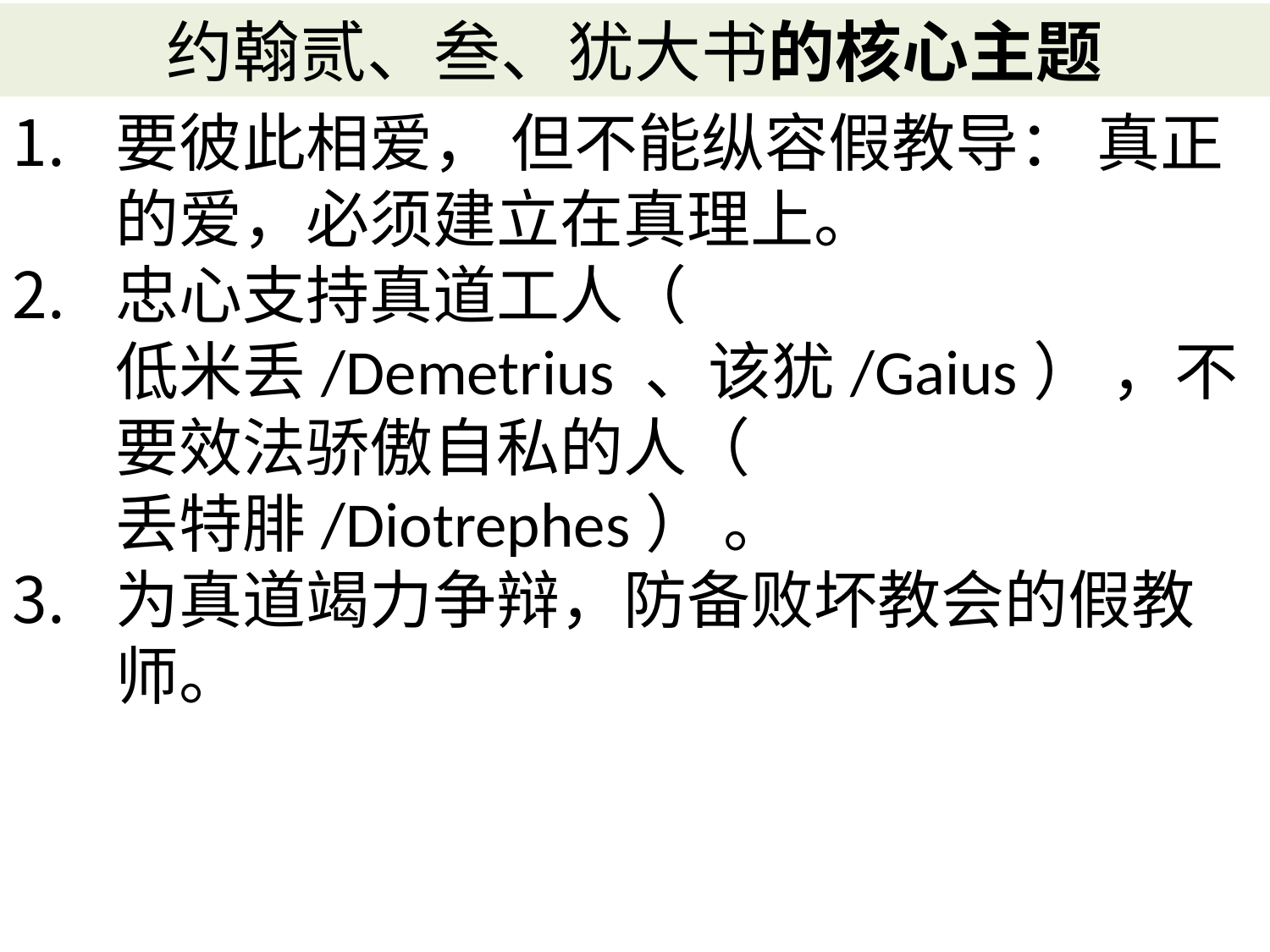

# 约翰贰、叁、犹大书的核心主题
要彼此相爱， 但不能纵容假教导： 真正的爱，必须建立在真理上。
忠心支持真道工人（ 低米丢/Demetrius 、该犹/Gaius） ，不要效法骄傲自私的人（ 丢特腓/Diotrephes） 。
为真道竭力争辩，防备败坏教会的假教师。